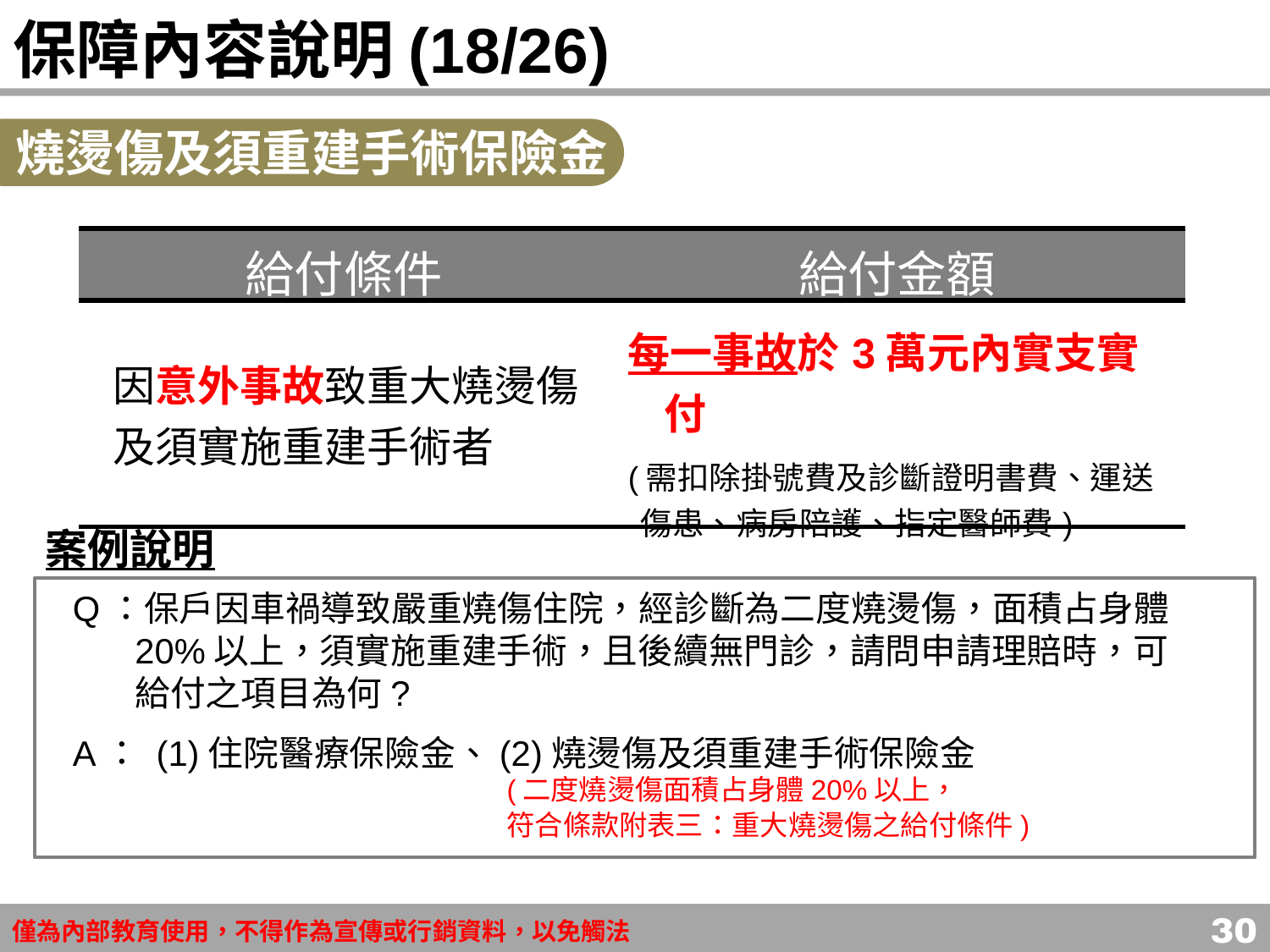

# 保障內容說明(18/26)
燒燙傷及須重建手術保險金

| 給付條件 | 給付金額 |
| --- | --- |
| 因意外事故致重大燒燙傷及須實施重建手術者 | 每一事故於3萬元內實支實付 (需扣除掛號費及診斷證明書費、運送傷患、病房陪護、指定醫師費) |
案例說明

Q：保戶因車禍導致嚴重燒傷住院，經診斷為二度燒燙傷，面積占身體20%以上，須實施重建手術，且後續無門診，請問申請理賠時，可給付之項目為何?
A： (1)住院醫療保險金、(2)燒燙傷及須重建手術保險金
(二度燒燙傷面積占身體20%以上，
符合條款附表三：重大燒燙傷之給付條件)
30